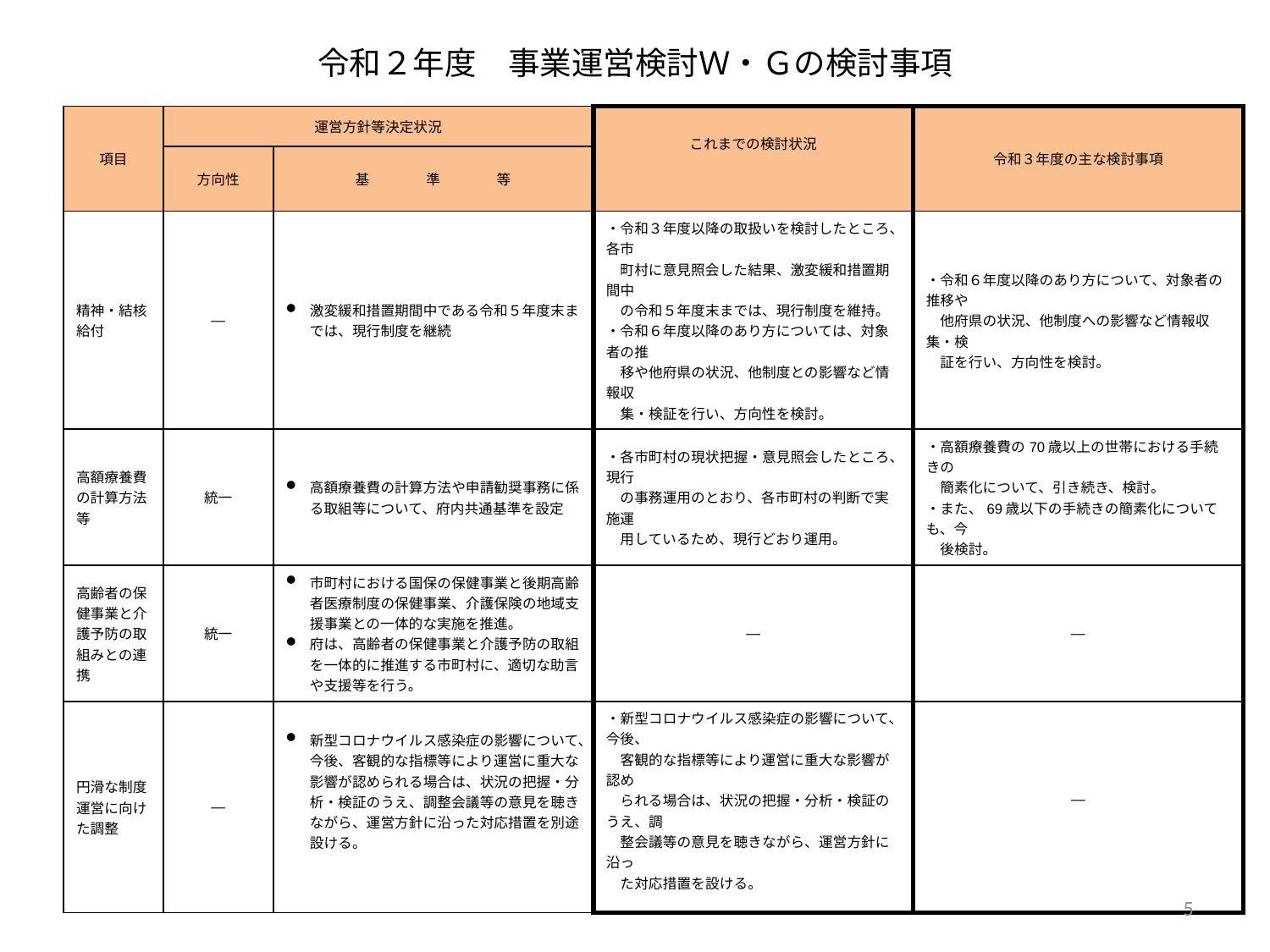

# 令和２年度　事業運営検討Ｗ・Ｇの検討事項
| 項目 | 運営方針等決定状況 |  | これまでの検討状況 | 令和３年度の主な検討事項 |
| --- | --- | --- | --- | --- |
|  | 方向性 | 基　　　　準　　　　等 |  |  |
| 精神・結核 給付 | ― | 激変緩和措置期間中である令和５年度末までは、現行制度を継続 | ・令和３年度以降の取扱いを検討したところ、各市 　町村に意見照会した結果、激変緩和措置期間中 　の令和５年度末までは、現行制度を維持。 ・令和６年度以降のあり方については、対象者の推 　移や他府県の状況、他制度との影響など情報収 　集・検証を行い、方向性を検討。 | ・令和６年度以降のあり方について、対象者の推移や 　他府県の状況、他制度への影響など情報収集・検 　証を行い、方向性を検討。 |
| 高額療養費の計算方法等 | 統一 | 高額療養費の計算方法や申請勧奨事務に係る取組等について、府内共通基準を設定 | ・各市町村の現状把握・意見照会したところ、現行　 　の事務運用のとおり、各市町村の判断で実施運 　用しているため、現行どおり運用。 | ・高額療養費の70歳以上の世帯における手続きの 　簡素化について、引き続き、検討。 ・また、69歳以下の手続きの簡素化についても、今 　後検討。 |
| 高齢者の保健事業と介護予防の取組みとの連携 | 統一 | 市町村における国保の保健事業と後期高齢者医療制度の保健事業、介護保険の地域支援事業との一体的な実施を推進。 府は、高齢者の保健事業と介護予防の取組を一体的に推進する市町村に、適切な助言や支援等を行う。 | ― | ― |
| 円滑な制度運営に向けた調整 | ― | 新型コロナウイルス感染症の影響について、今後、客観的な指標等により運営に重大な影響が認められる場合は、状況の把握・分析・検証のうえ、調整会議等の意見を聴きながら、運営方針に沿った対応措置を別途設ける。 | ・新型コロナウイルス感染症の影響について、今後、 　客観的な指標等により運営に重大な影響が認め 　られる場合は、状況の把握・分析・検証のうえ、調 　整会議等の意見を聴きながら、運営方針に沿っ 　た対応措置を設ける。 | ― |
5